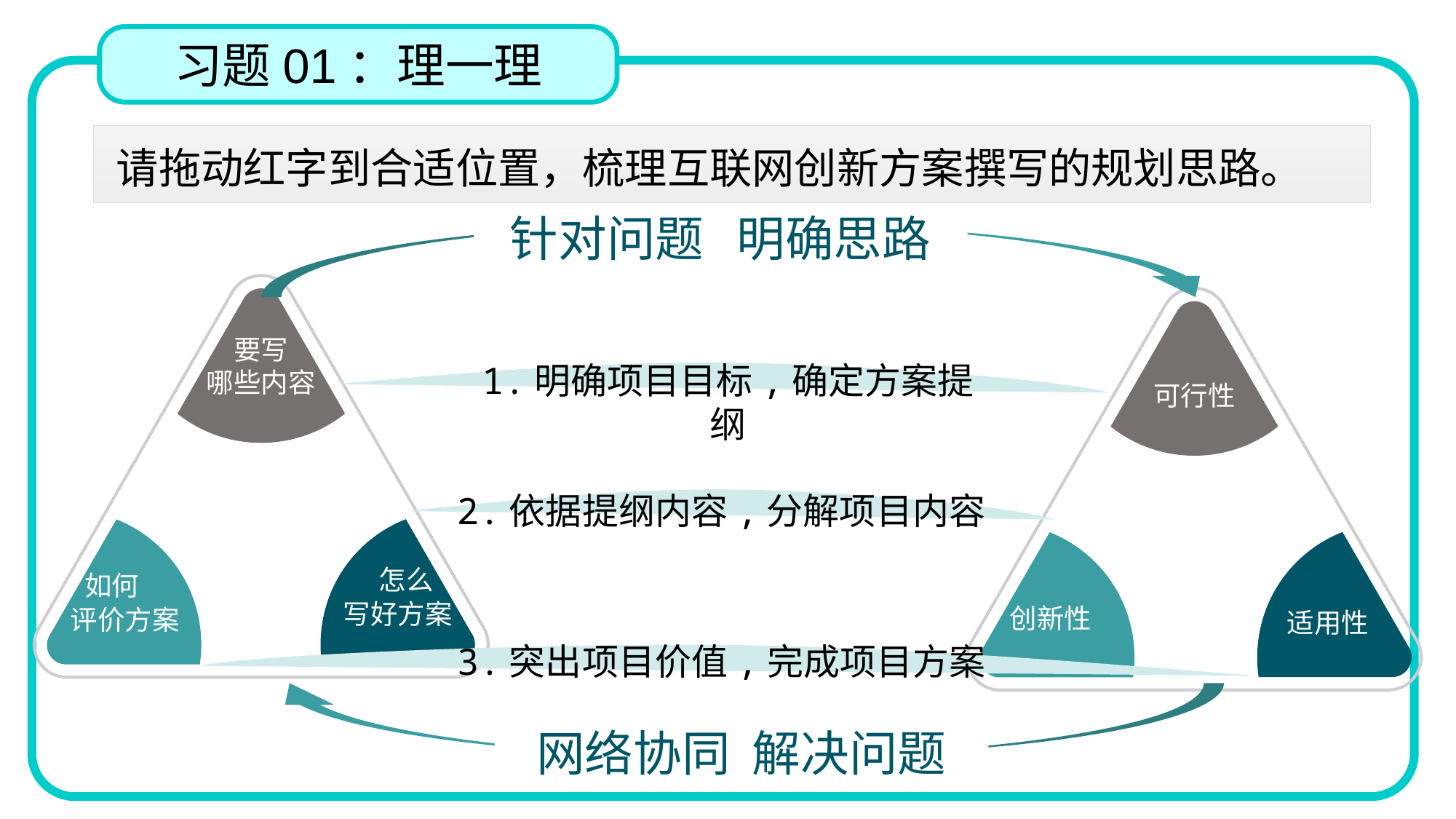

习题01：理一理

请拖动红字到合适位置，梳理互联网创新方案撰写的规划思路。

撰写
项目方案
针对问题   明确思路

要写
哪些内容
可行性
参与
创新大赛
1.明确项目目标,确定方案提纲

设计方案框架
2.依据提纲内容,分解项目内容

 怎么
写好方案

   如何
  评价方案

  适用性

  创新性

撰写方案内容
3.突出项目价值,完成项目方案

呈现方案特色

网络协同  解决问题